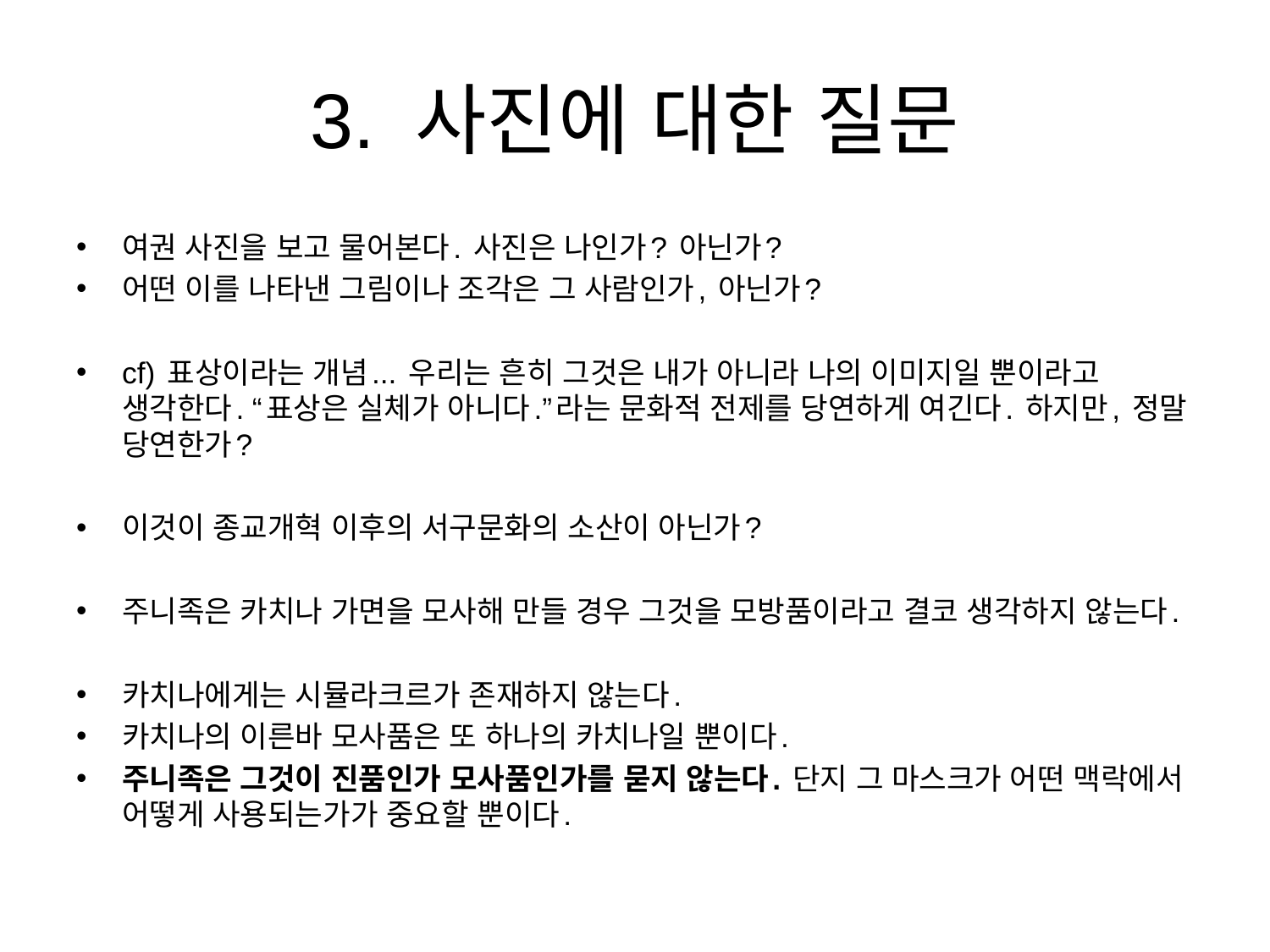

# 3. 사진에 대한 질문
여권 사진을 보고 물어본다. 사진은 나인가? 아닌가?
어떤 이를 나타낸 그림이나 조각은 그 사람인가, 아닌가?

cf) 표상이라는 개념... 우리는 흔히 그것은 내가 아니라 나의 이미지일 뿐이라고 생각한다. “표상은 실체가 아니다.”라는 문화적 전제를 당연하게 여긴다. 하지만, 정말 당연한가?

이것이 종교개혁 이후의 서구문화의 소산이 아닌가?

주니족은 카치나 가면을 모사해 만들 경우 그것을 모방품이라고 결코 생각하지 않는다.

카치나에게는 시뮬라크르가 존재하지 않는다.
카치나의 이른바 모사품은 또 하나의 카치나일 뿐이다.
주니족은 그것이 진품인가 모사품인가를 묻지 않는다. 단지 그 마스크가 어떤 맥락에서 어떻게 사용되는가가 중요할 뿐이다.